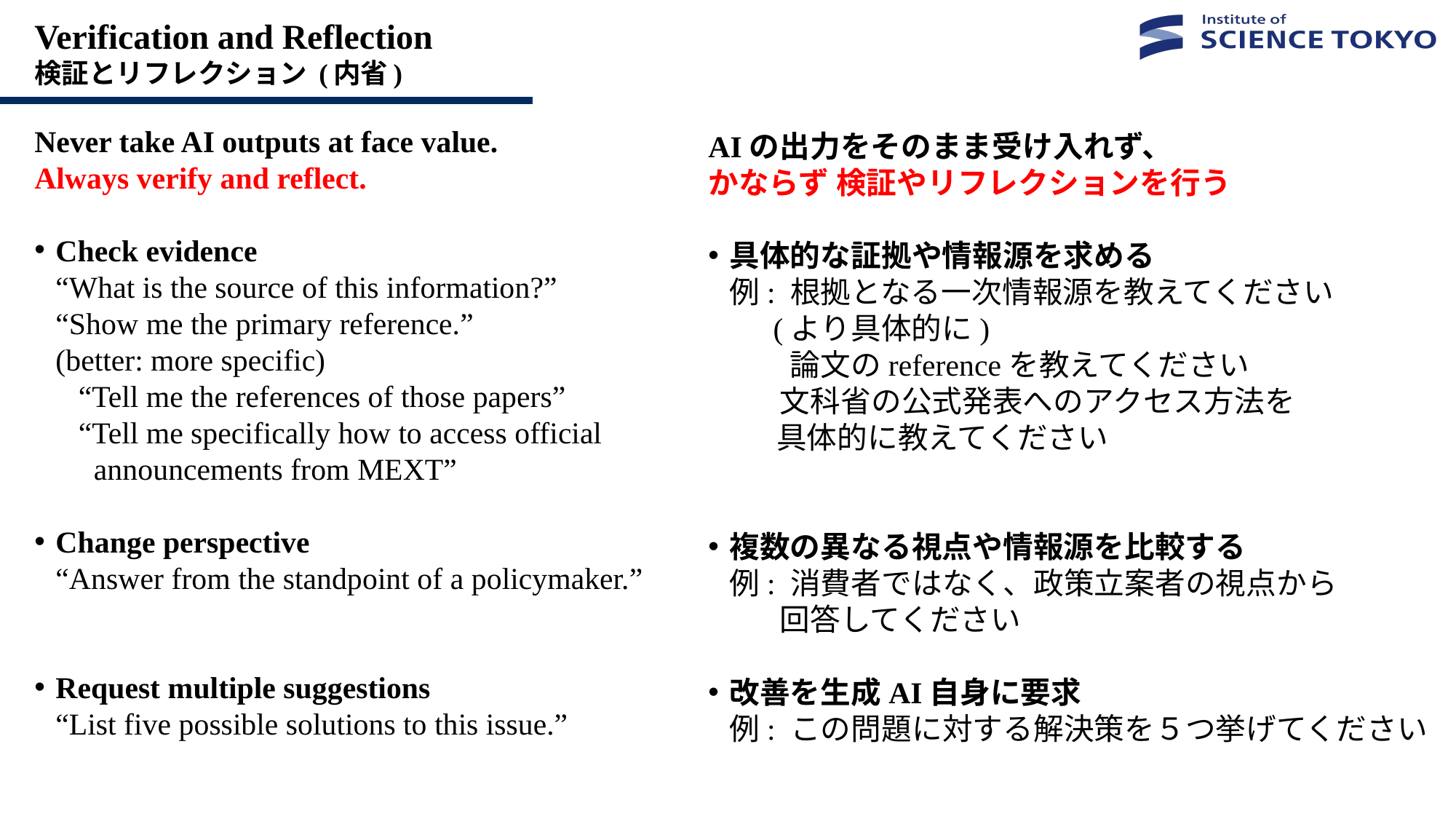

# Verification and Reflection 検証とリフレクション (内省)
Never take AI outputs at face value.
Always verify and reflect.

Check evidence
“What is the source of this information?”
“Show me the primary reference.”
(better: more specific)
   “Tell me the references of those papers”
   “Tell me specifically how to access official
     announcements from MEXT”

Change perspective
“Answer from the standpoint of a policymaker.”

Request multiple suggestions
“List five possible solutions to this issue.”
AIの出力をそのまま受け入れず、
かならず 検証やリフレクションを行う

具体的な証拠や情報源を求める
例: 根拠となる一次情報源を教えてください
   　(より具体的に)
   　論文のreferenceを教えてください
   　文科省の公式発表へのアクセス方法を
       具体的に教えてください

複数の異なる視点や情報源を比較する
例: 消費者ではなく、政策立案者の視点から
　   回答してください

改善を生成AI自身に要求
例: この問題に対する解決策を５つ挙げてください